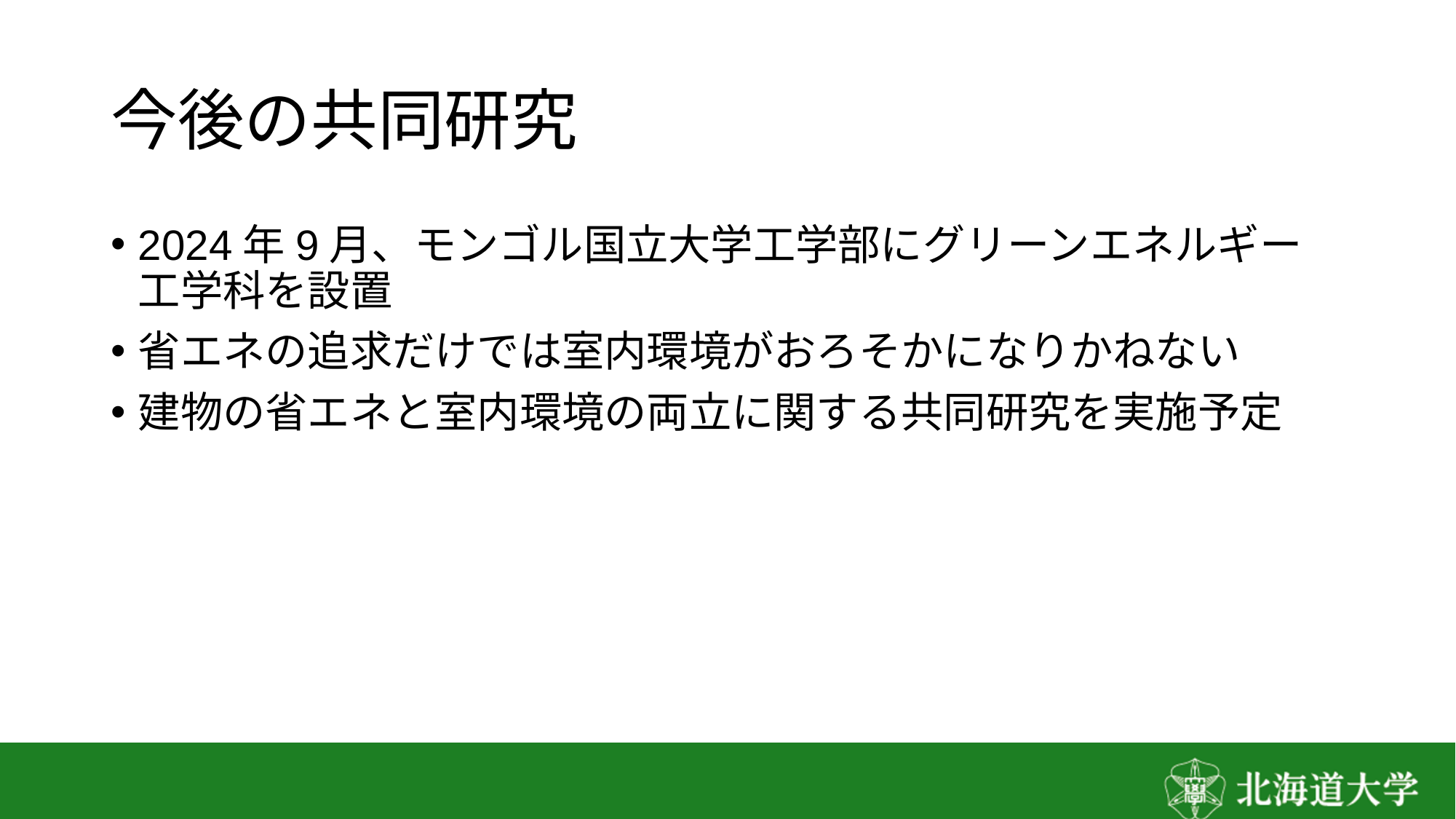

# 今後の共同研究
2024年9月、モンゴル国立大学工学部にグリーンエネルギー工学科を設置
省エネの追求だけでは室内環境がおろそかになりかねない
建物の省エネと室内環境の両立に関する共同研究を実施予定